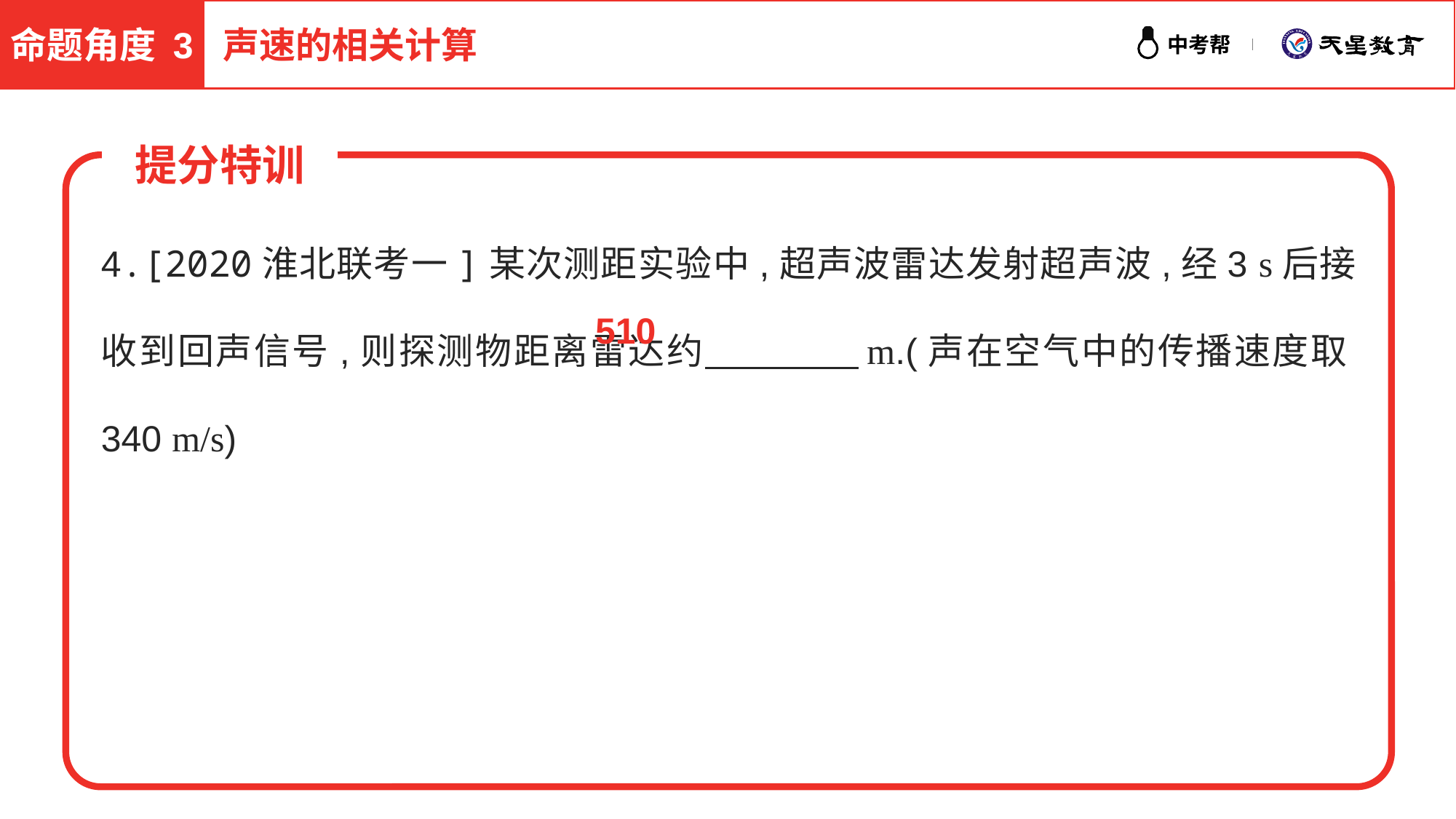

命题角度 3
声速的相关计算
提分特训

4.[2020淮北联考一]某次测距实验中,超声波雷达发射超声波,经3 s后接收到回声信号,则探测物距离雷达约　　　　m.(声在空气中的传播速度取340 m/s)
510